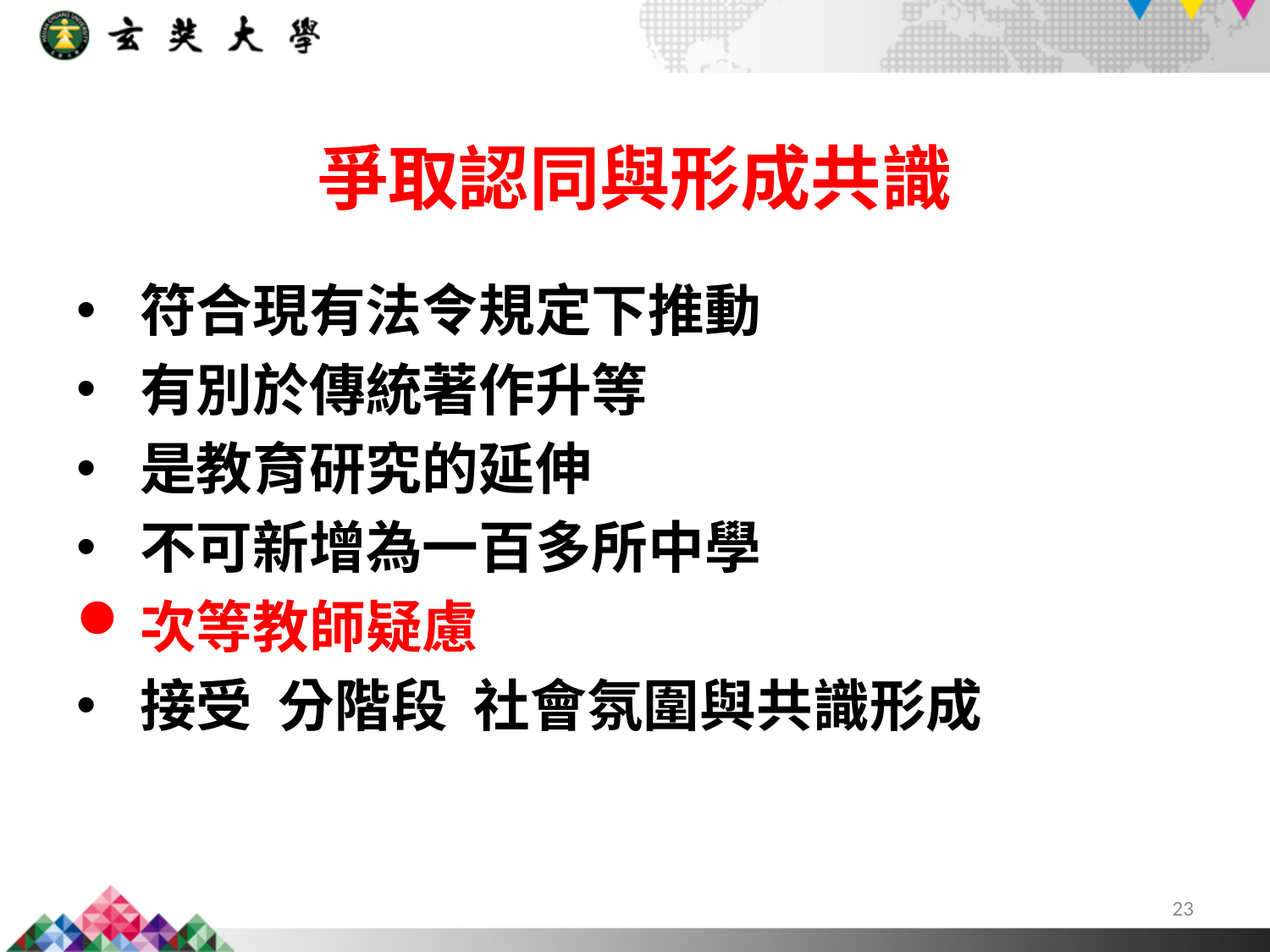

爭取認同與形成共識
符合現有法令規定下推動
有別於傳統著作升等
是教育研究的延伸
不可新增為一百多所中學
次等教師疑慮
接受  分階段  社會氛圍與共識形成

23